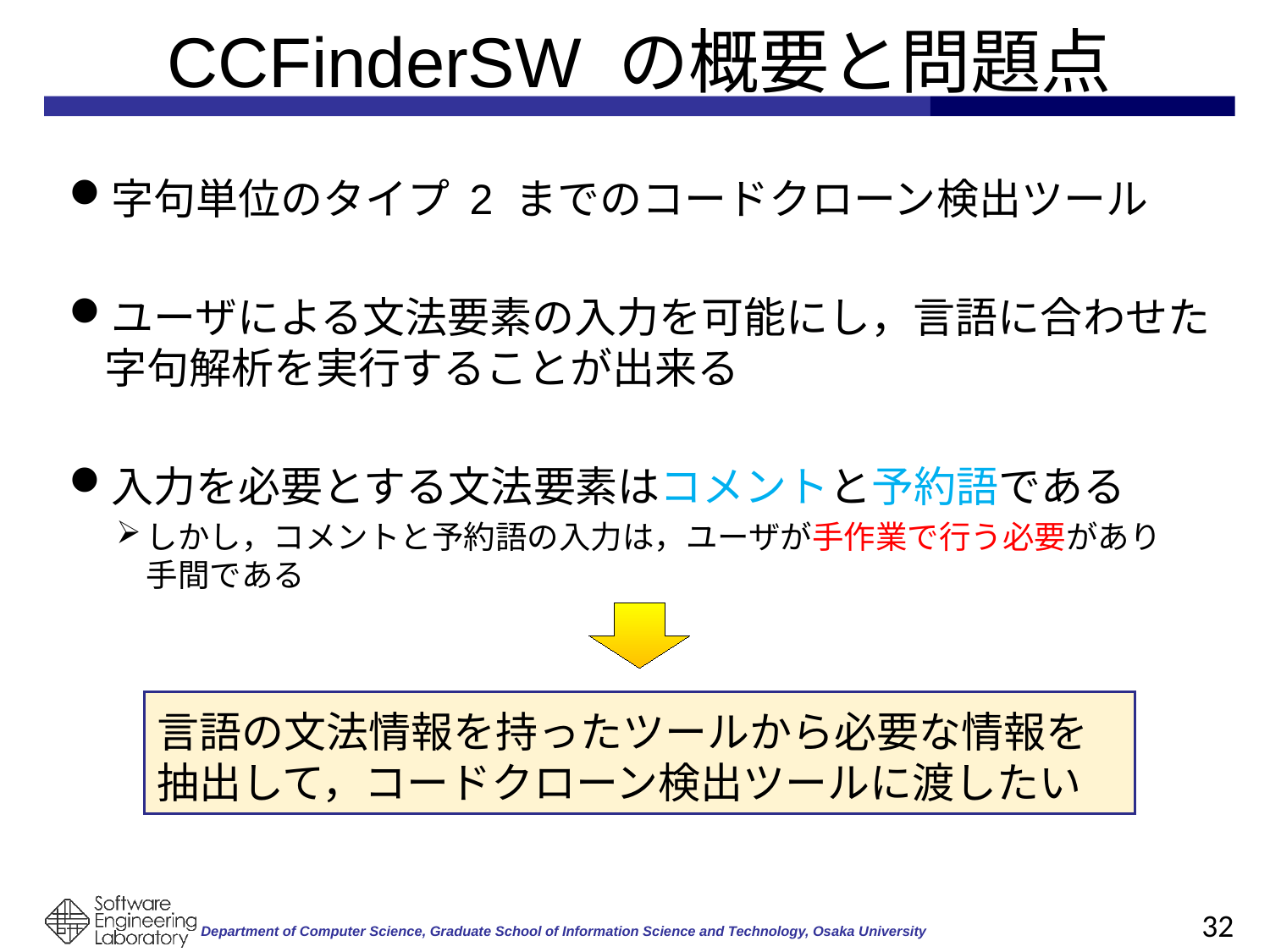

# CCFinderSW の概要と問題点
字句単位のタイプ 2 までのコードクローン検出ツール

ユーザによる文法要素の入力を可能にし，言語に合わせた字句解析を実行することが出来る

入力を必要とする文法要素はコメントと予約語である
しかし，コメントと予約語の入力は，ユーザが手作業で行う必要があり　手間である

言語の文法情報を持ったツールから必要な情報を抽出して，コードクローン検出ツールに渡したい
32